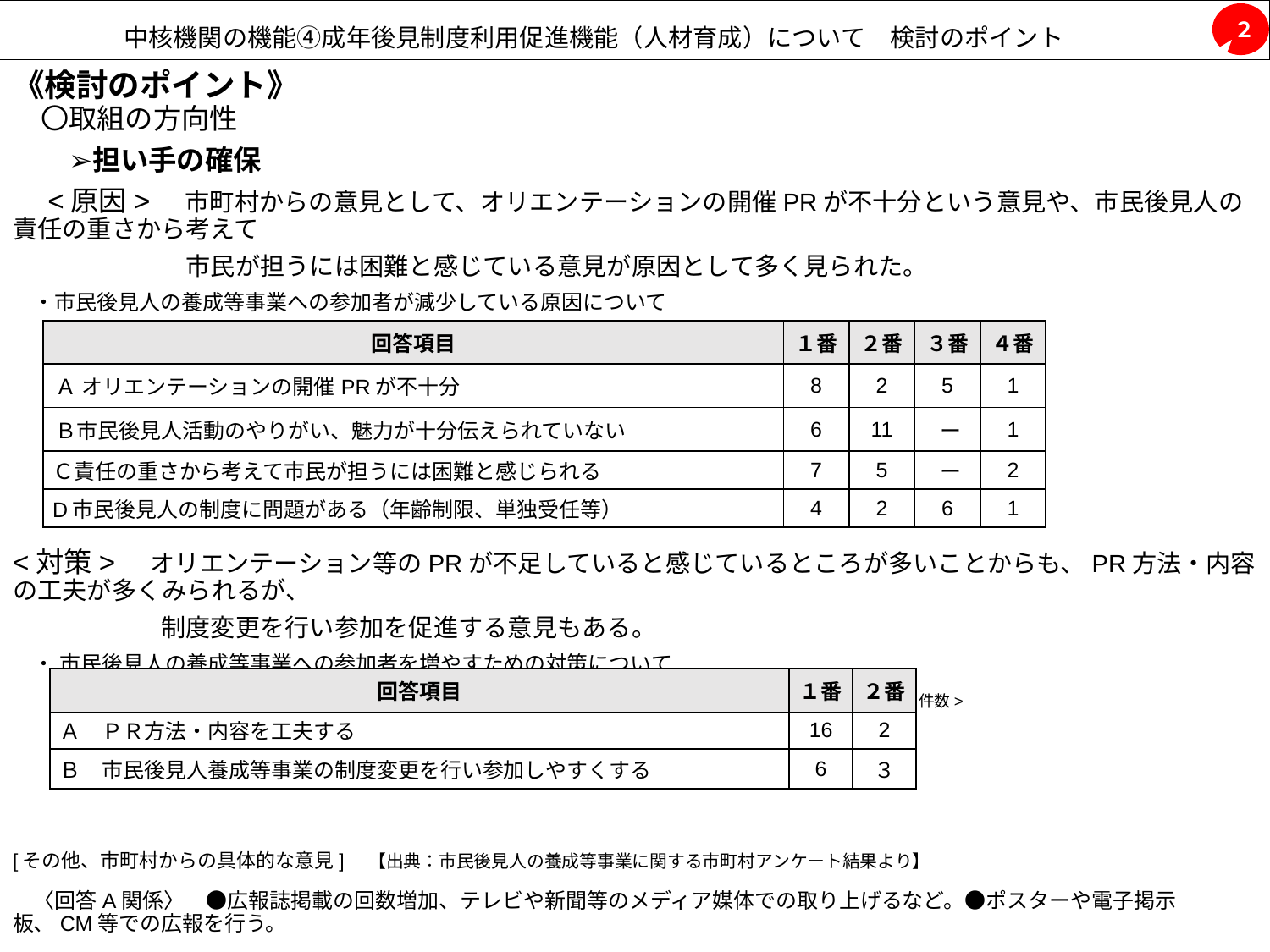

中核機関の機能④成年後見制度利用促進機能（人材育成）について　検討のポイント
２

　〇取組の方向性
　　➢担い手の確保
　<原因>　市町村からの意見として、オリエンテーションの開催PRが不十分という意見や、市民後見人の責任の重さから考えて
　　　　　　　市民が担うには困難と感じている意見が原因として多く見られた。
　・市民後見人の養成等事業への参加者が減少している原因について
　　　【出典：市町村アンケート結果より （実施又は実施予定市町村（26市町）、順位付けし、複数回答可）】　<単位：件数>

<対策>　オリエンテーション等のPRが不足していると感じているところが多いことからも、PR方法・内容の工夫が多くみられるが、
　　　　　　制度変更を行い参加を促進する意見もある。
　・ 市民後見人の養成等事業への参加者を増やすための対策について
　　　 【出典：市町村アンケート結果より （実施又は実施予定市町村（26市町）、順位付けし、複数回答可）】　　<単位：件数>

[その他、市町村からの具体的な意見]　【出典：市民後見人の養成等事業に関する市町村アンケート結果より】
　〈回答A関係〉　●広報誌掲載の回数増加、テレビや新聞等のメディア媒体での取り上げるなど。●ポスターや電子掲示板、CM等での広報を行う。
　〈回答B関係〉　●無償活動であることから負担が大きい。　●養成講座の時間数の多さなど見直しできませんか。
　　　　　　　　　　 ●市民後見人の事務量（裁判所への報告義務等）が多すぎるのではないかと考える。

《検討のポイント》
| 回答項目 | １番 | ２番 | ３番 | ４番 |
| --- | --- | --- | --- | --- |
| Ａ オリエンテーションの開催PRが不十分 | 8 | 2 | 5 | 1 |
| Ｂ市民後見人活動のやりがい、魅力が十分伝えられていない | 6 | 11 | ー | 1 |
| Ｃ責任の重さから考えて市民が担うには困難と感じられる | 7 | 5 | ー | 2 |
| D市民後見人の制度に問題がある（年齢制限、単独受任等） | 4 | 2 | 6 | 1 |
| 回答項目 | １番 | ２番 |
| --- | --- | --- |
| Ａ　ＰＲ方法・内容を工夫する | 16 | 2 |
| Ｂ　市民後見人養成等事業の制度変更を行い参加しやすくする | 6 | ３ |